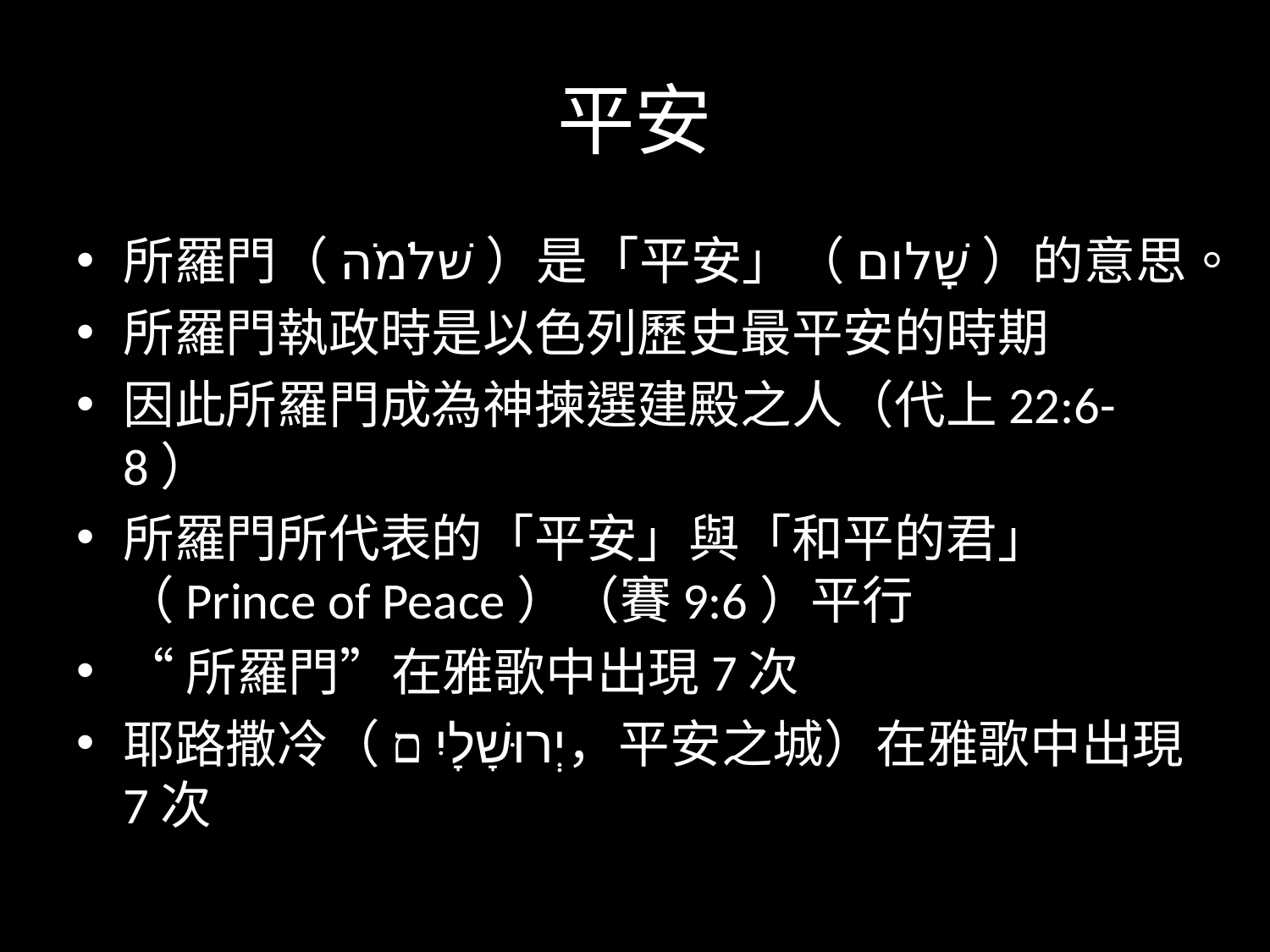

# 平安
所羅門（שׁלֹמֹה）是「平安」（שָׁלום）的意思。
所羅門執政時是以色列歷史最平安的時期
因此所羅門成為神揀選建殿之人（代上22:6-8）
所羅門所代表的「平安」與「和平的君」（Prince of Peace）（賽9:6）平行
“所羅門”在雅歌中出現7次
耶路撒冷（יְרוּשָׁלָיִם，平安之城）在雅歌中出現7次